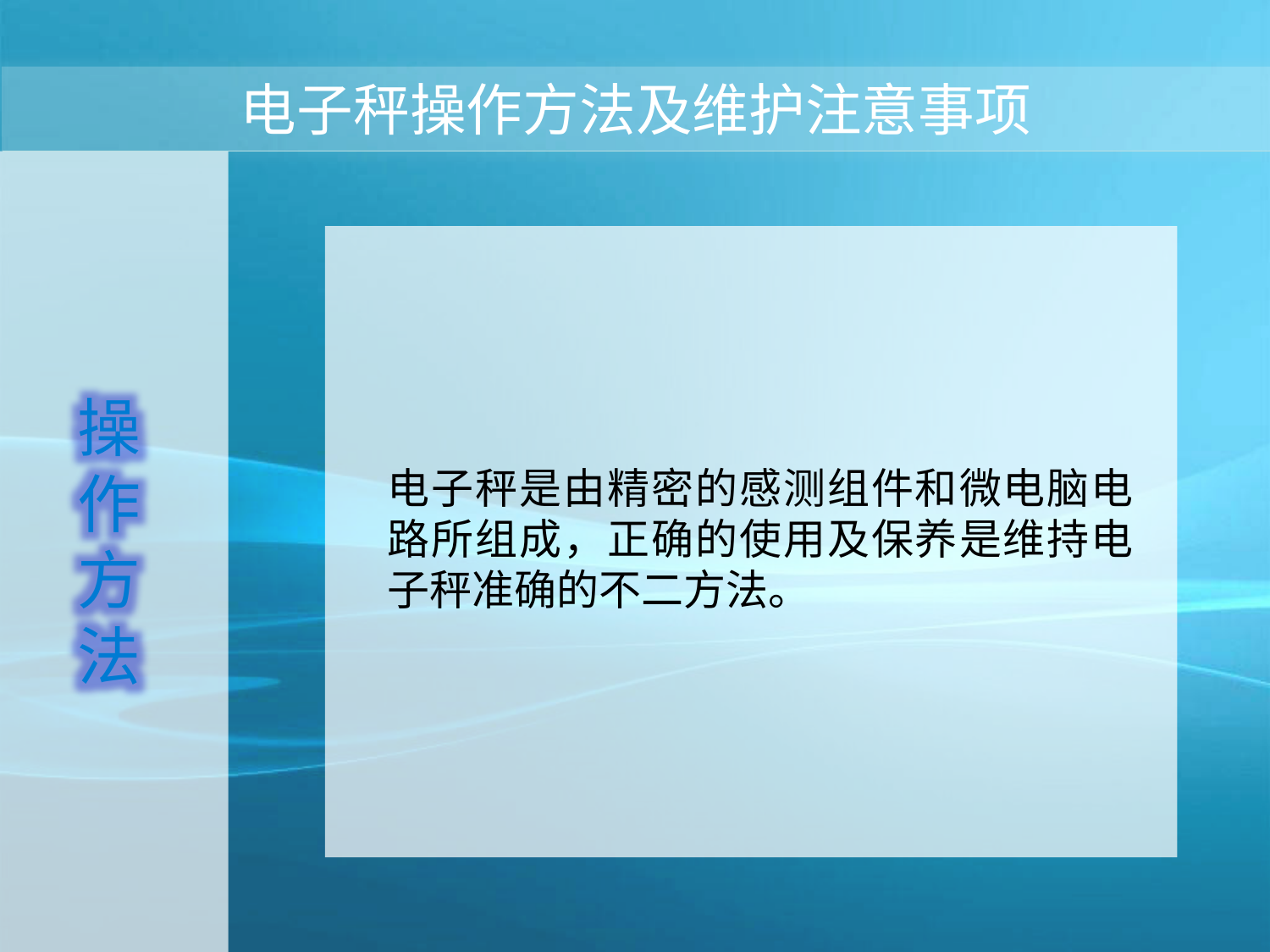

# 电子秤操作方法及维护注意事项

操作方法
电子秤是由精密的感测组件和微电脑电路所组成，正确的使用及保养是维持电子秤准确的不二方法。